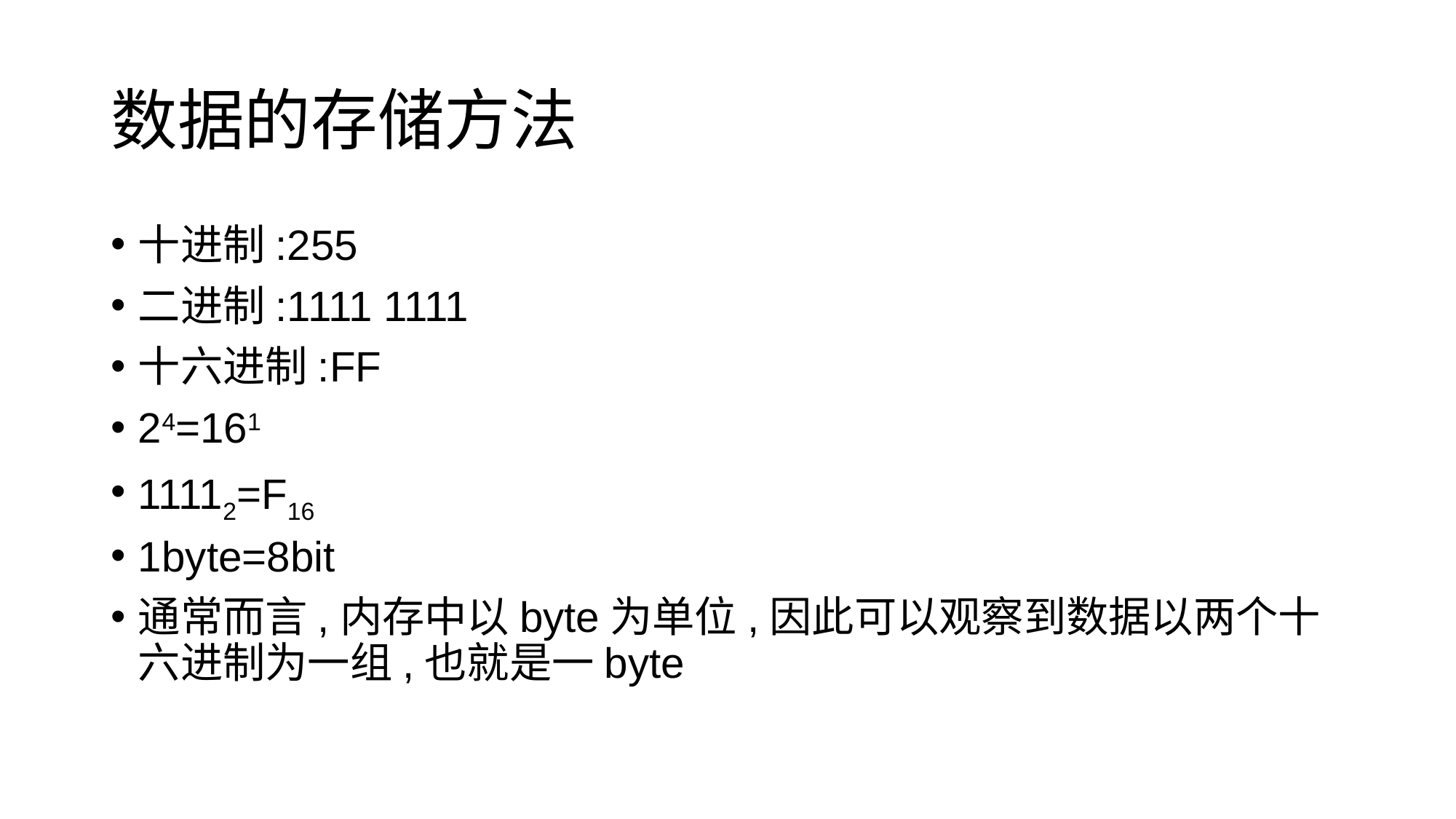

# 数据的存储方法
十进制:255
二进制:1111 1111
十六进制:FF
24=161
11112=F16
1byte=8bit
通常而言,内存中以byte为单位,因此可以观察到数据以两个十六进制为一组,也就是一byte